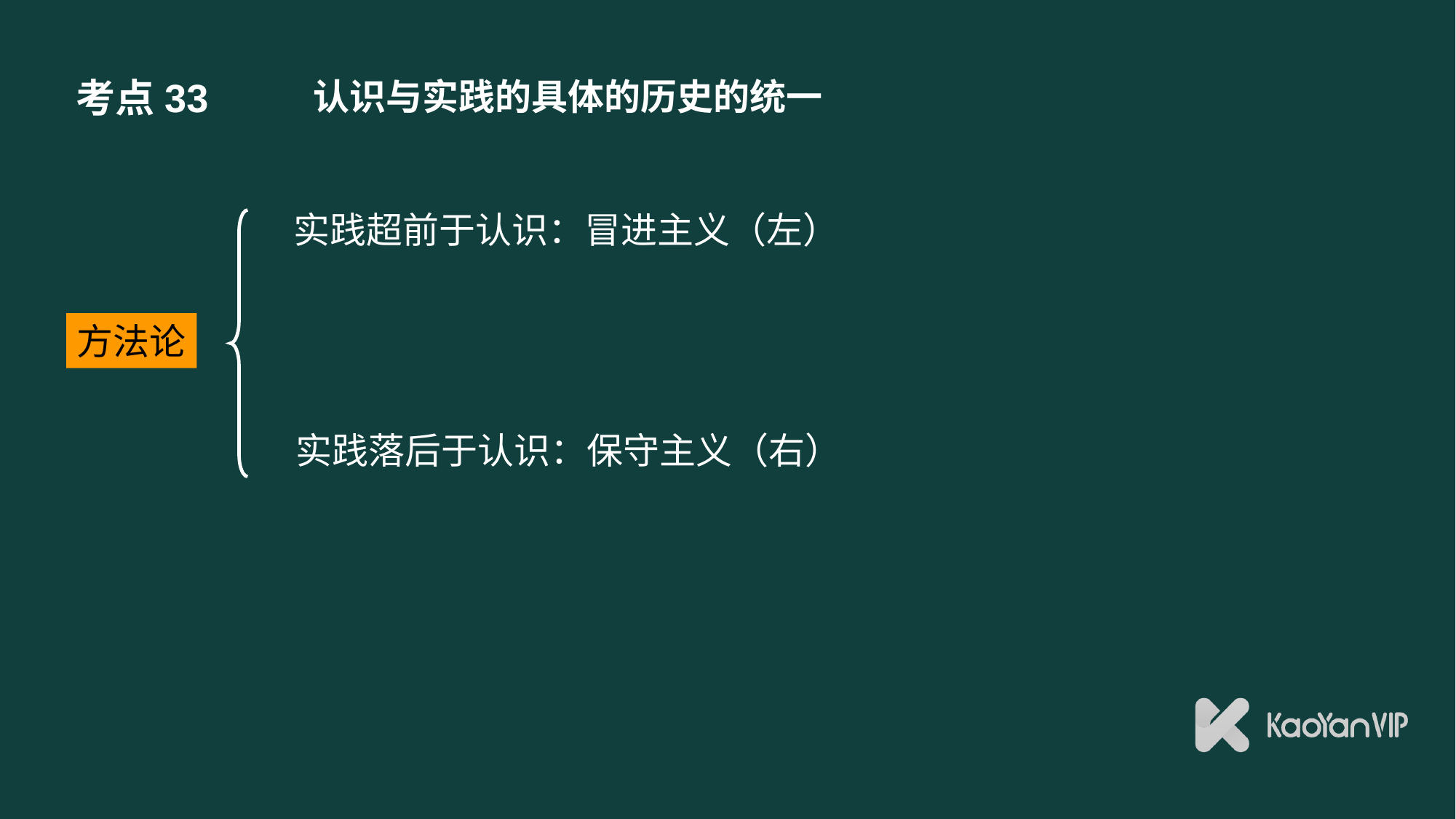

# 认识与实践的具体的历史的统一
考点33
实践超前于认识：冒进主义（左）

方法论
实践落后于认识：保守主义（右）